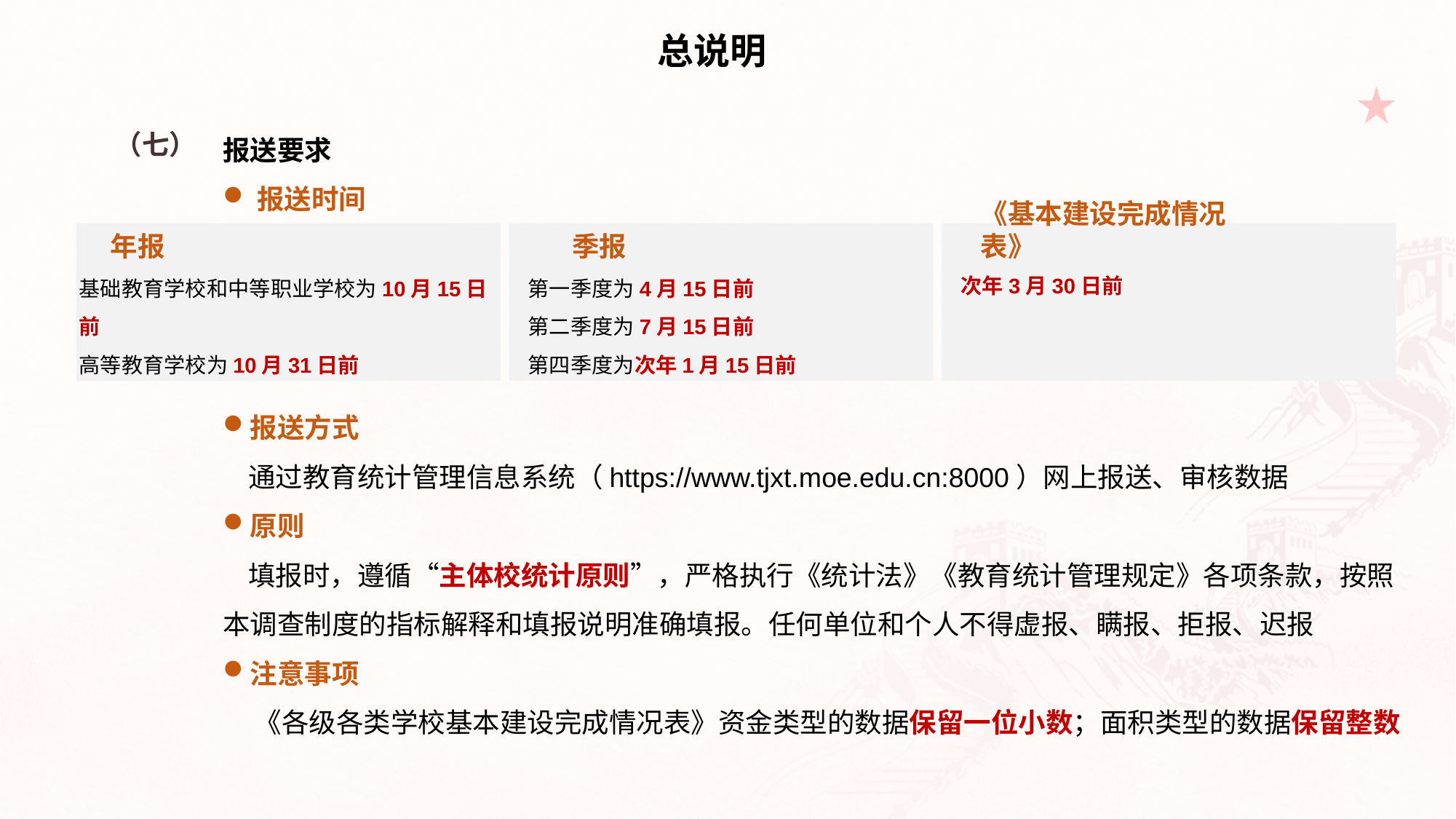

# 总说明
报送要求
报送时间
（七）

年报

季报
《基本建设完成情况表》
基础教育学校和中等职业学校为10月15日前
高等教育学校为10月31日前
第一季度为4月15日前
第二季度为7月15日前
第四季度为次年1月15日前
次年3月30日前
报送方式
   通过教育统计管理信息系统（https://www.tjxt.moe.edu.cn:8000）网上报送、审核数据
原则
   填报时，遵循“主体校统计原则”，严格执行《统计法》《教育统计管理规定》各项条款，按照本调查制度的指标解释和填报说明准确填报。任何单位和个人不得虚报、瞒报、拒报、迟报
注意事项
    《各级各类学校基本建设完成情况表》资金类型的数据保留一位小数；面积类型的数据保留整数